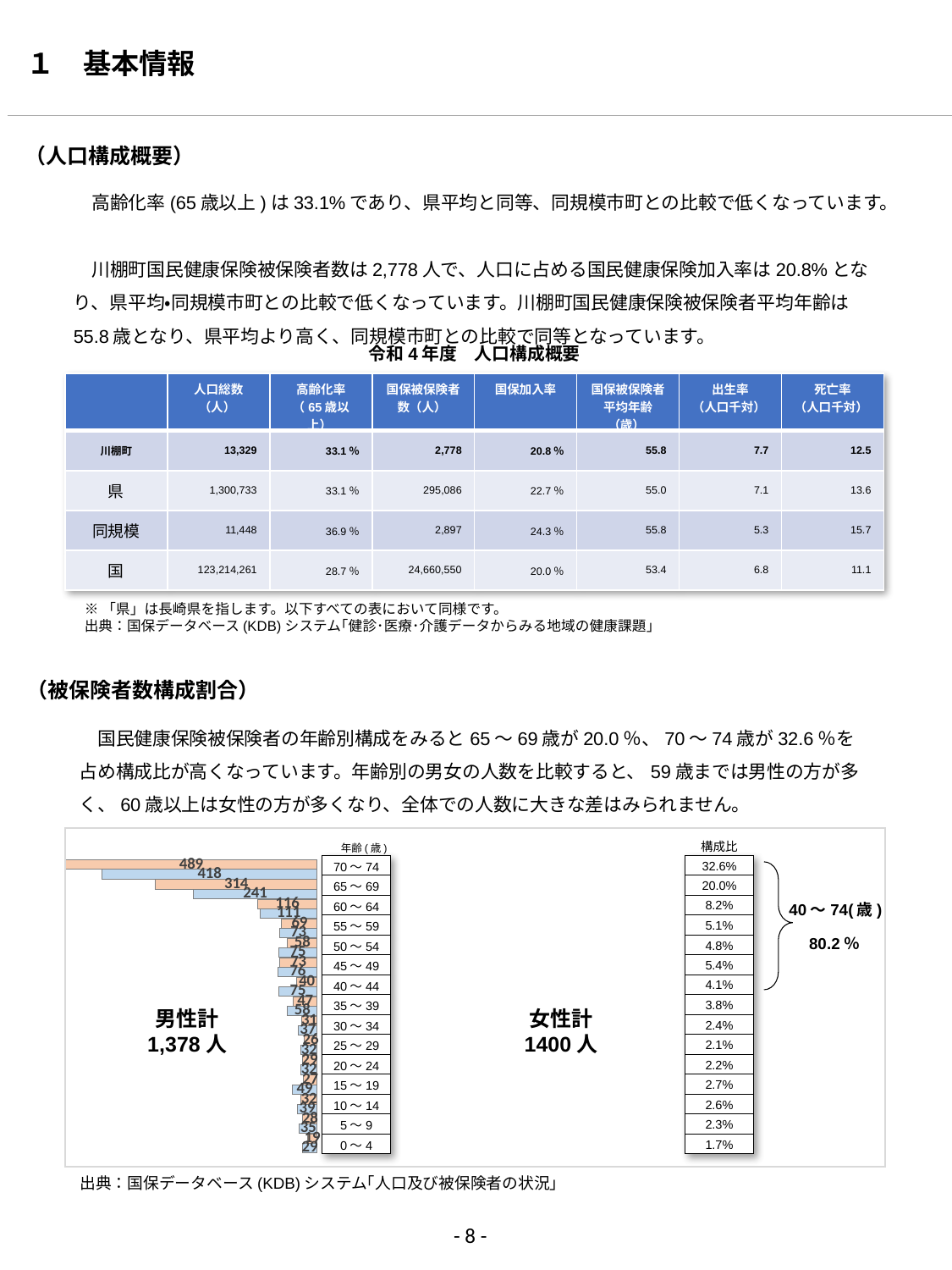

１　基本情報
（人口構成概要）
　高齢化率(65歳以上)は33.1%であり、県平均と同等、同規模市町との比較で低くなっています。
　川棚町国民健康保険被保険者数は2,778人で、人口に占める国民健康保険加入率は20.8%となり、県平均・同規模市町との比較で低くなっています。川棚町国民健康保険被保険者平均年齢は55.8歳となり、県平均より高く、同規模市町との比較で同等となっています。
令和4年度　人口構成概要
|  | 人口総数（人） | 高齢化率 （65歳以上） | 国保被保険者数（人） | 国保加入率 | 国保被保険者 平均年齢（歳） | 出生率 （人口千対） | 死亡率 （人口千対） |
| --- | --- | --- | --- | --- | --- | --- | --- |
| 川棚町 | 13,329 | 33.1％ | 2,778 | 20.8％ | 55.8 | 7.7 | 12.5 |
| 県 | 1,300,733 | 33.1％ | 295,086 | 22.7％ | 55.0 | 7.1 | 13.6 |
| 同規模 | 11,448 | 36.9％ | 2,897 | 24.3％ | 55.8 | 5.3 | 15.7 |
| 国 | 123,214,261 | 28.7％ | 24,660,550 | 20.0％ | 53.4 | 6.8 | 11.1 |
※「県」は長崎県を指します。以下すべての表において同様です。
出典：国保データベース(KDB)システム｢健診･医療･介護データからみる地域の健康課題｣
（被保険者数構成割合）
　国民健康保険被保険者の年齢別構成をみると65～69歳が20.0％、70～74歳が32.6％を占め構成比が高くなっています。年齢別の男女の人数を比較すると、59歳までは男性の方が多く、60歳以上は女性の方が多くなり、全体での人数に大きな差はみられません。

構成比

年齢(歳)

### Chart

| Category | 男 | 女 |
|---|---|---|
| 0～4 | 29.0 | 19.0 |
| 5～9 | 35.0 | 28.0 |
| 10～14 | 39.0 | 32.0 |
| 15～19 | 49.0 | 27.0 |
| 20～24 | 32.0 | 29.0 |
| 25～29 | 32.0 | 26.0 |
| 30～34 | 37.0 | 31.0 |
| 35～39 | 58.0 | 47.0 |
| 40～44 | 75.0 | 40.0 |
| 45～49 | 76.0 | 73.0 |
| 50～54 | 75.0 | 58.0 |
| 55～59 | 73.0 | 69.0 |
| 60～64 | 111.0 | 116.0 |
| 65～69 | 241.0 | 314.0 |
| 70～74 | 418.0 | 489.0 |
| 70～74 |
| --- |
| 65～69 |
| 60～64 |
| 55～59 |
| 50～54 |
| 45～49 |
| 40～44 |
| 35～39 |
| 30～34 |
| 25～29 |
| 20～24 |
| 15～19 |
| 10～14 |
| 5～9 |
| 0～4 |
| 32.6% |
| --- |
| 20.0% |
| 8.2% |
| 5.1% |
| 4.8% |
| 5.4% |
| 4.1% |
| 3.8% |
| 2.4% |
| 2.1% |
| 2.2% |
| 2.7% |
| 2.6% |
| 2.3% |
| 1.7% |

40～74(歳)
80.2％
女性計
1400人
男性計
1,378人
出典：国保データベース(KDB)システム｢人口及び被保険者の状況｣
- 8 -